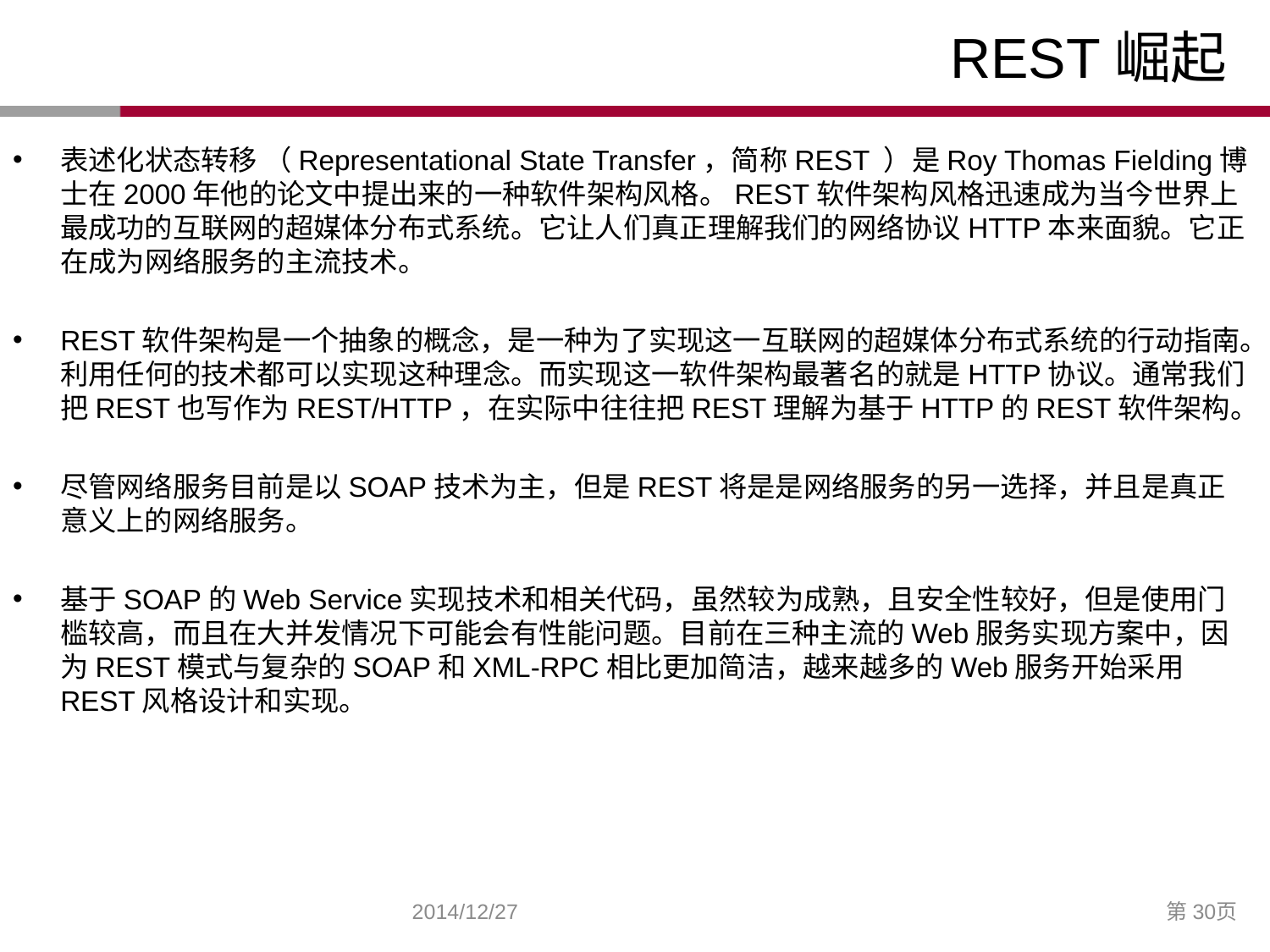

# REST崛起
表述化状态转移 （Representational State Transfer，简称REST ）是Roy Thomas Fielding博士在2000年他的论文中提出来的一种软件架构风格。REST软件架构风格迅速成为当今世界上最成功的互联网的超媒体分布式系统。它让人们真正理解我们的网络协议HTTP本来面貌。它正在成为网络服务的主流技术。

REST软件架构是一个抽象的概念，是一种为了实现这一互联网的超媒体分布式系统的行动指南。利用任何的技术都可以实现这种理念。而实现这一软件架构最著名的就是HTTP协议。通常我们把REST也写作为REST/HTTP，在实际中往往把REST理解为基于HTTP的REST软件架构。

尽管网络服务目前是以SOAP技术为主，但是REST将是是网络服务的另一选择，并且是真正意义上的网络服务。

基于SOAP的Web Service实现技术和相关代码，虽然较为成熟，且安全性较好，但是使用门槛较高，而且在大并发情况下可能会有性能问题。目前在三种主流的Web服务实现方案中，因为REST模式与复杂的SOAP和XML-RPC相比更加简洁，越来越多的Web服务开始采用REST风格设计和实现。
2014/12/27
第30页